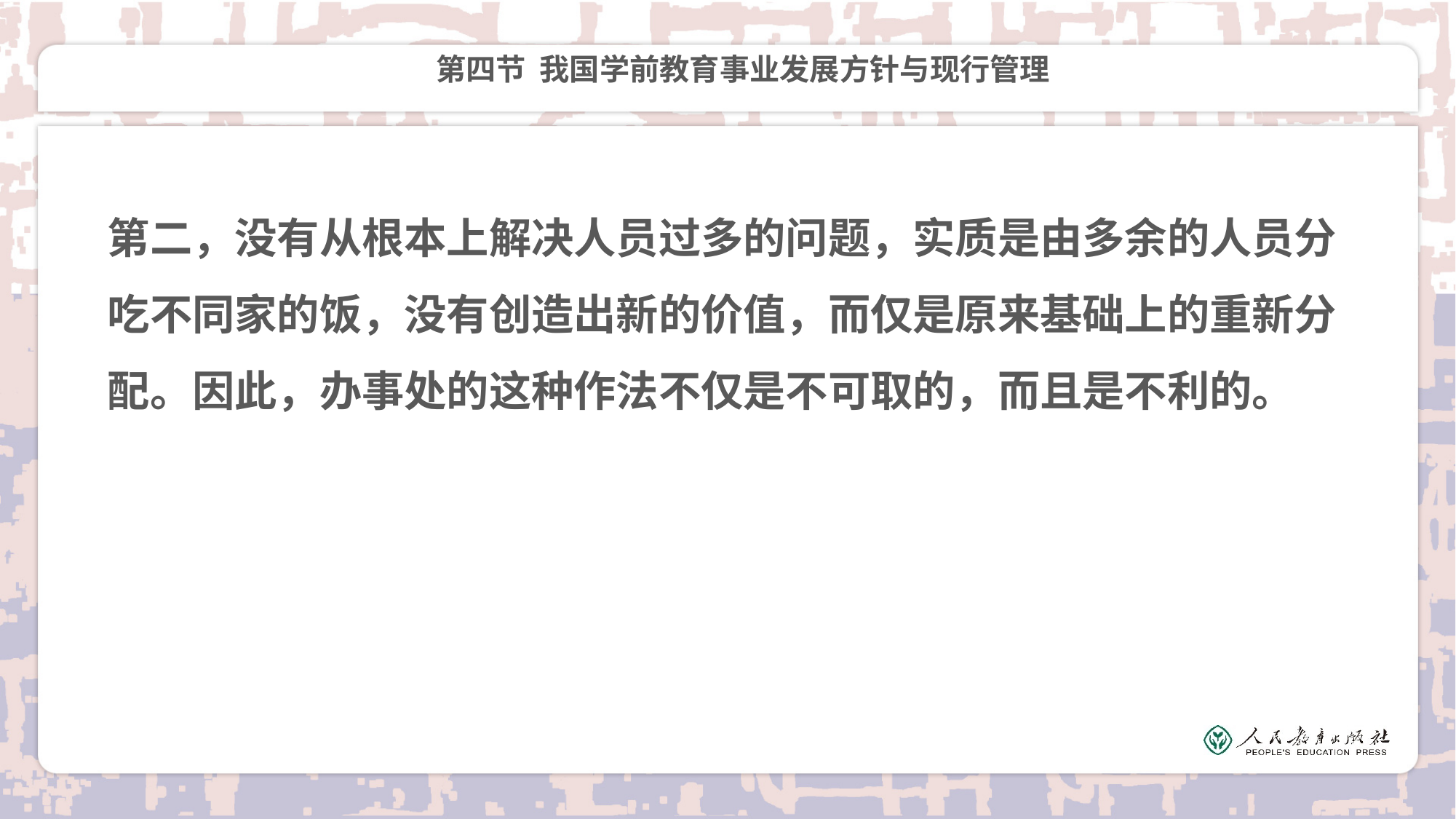

# 第四节  我国学前教育事业发展方针与现行管理
第二，没有从根本上解决人员过多的问题，实质是由多余的人员分吃不同家的饭，没有创造出新的价值，而仅是原来基础上的重新分配。因此，办事处的这种作法不仅是不可取的，而且是不利的。